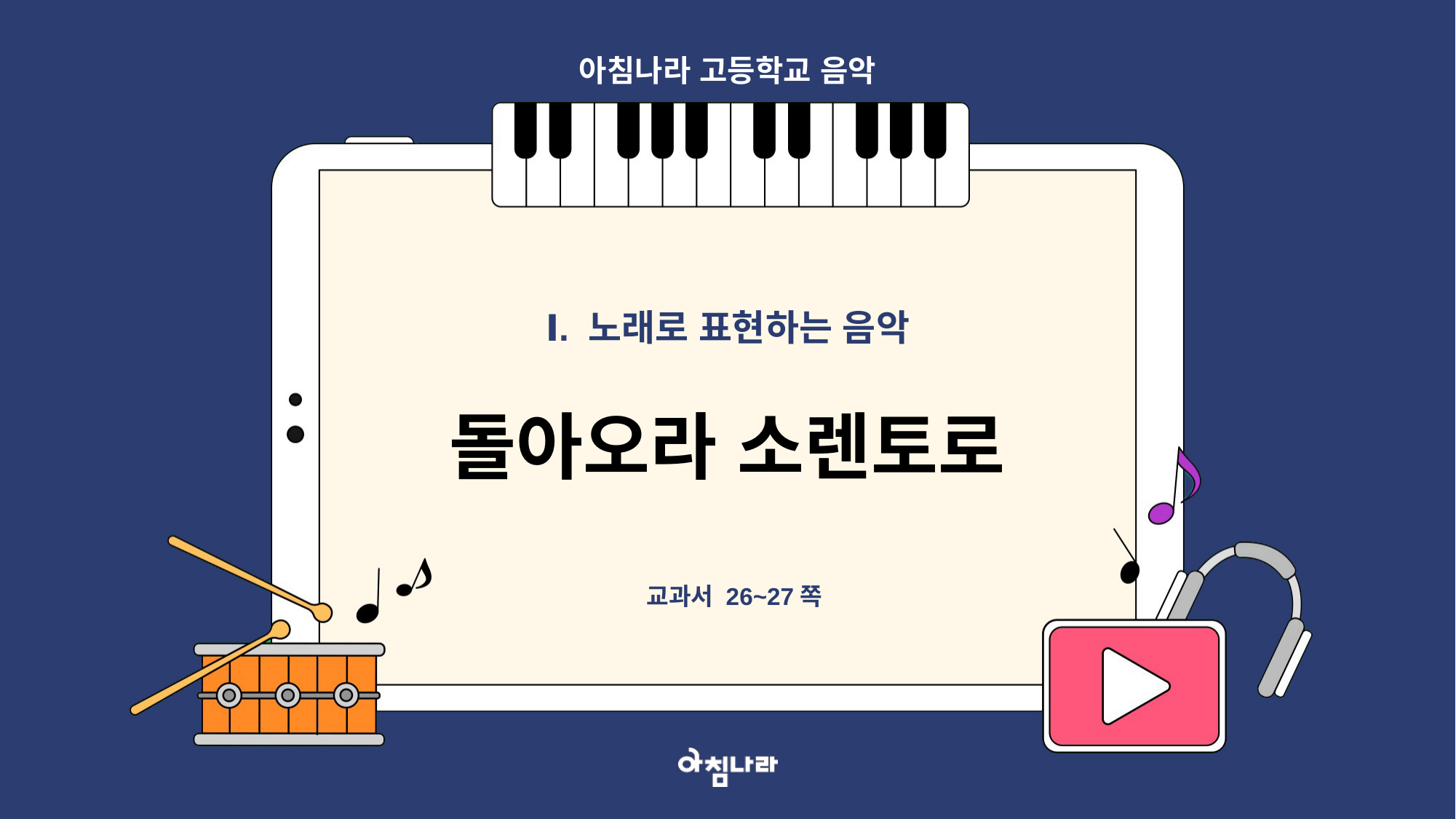

아침나라 고등학교 음악

Ⅰ. 노래로 표현하는 음악
돌아오라 소렌토로
교과서 26~27쪽